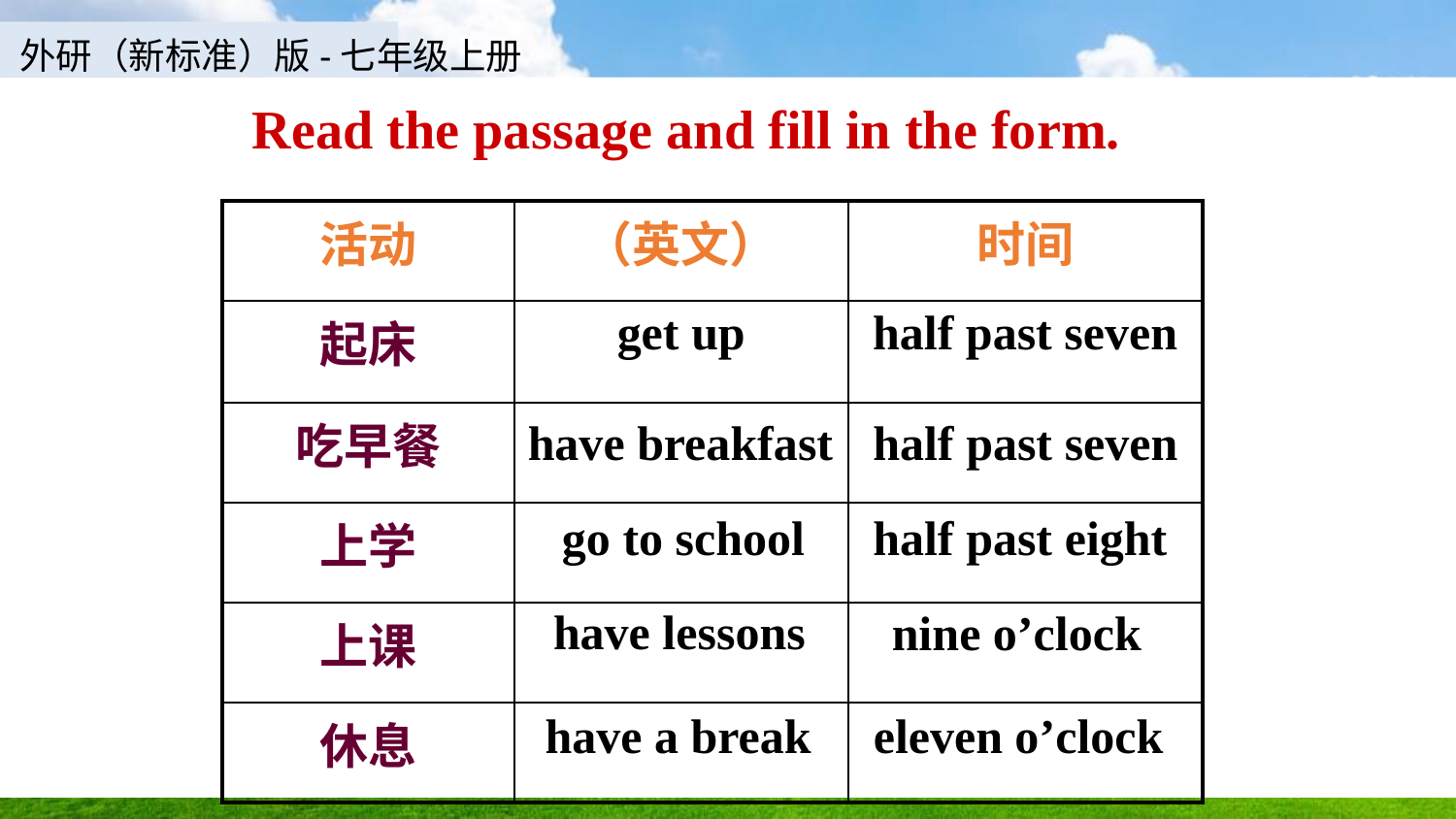

Read the passage and fill in the form.
| 活动 | （英文） | 时间 |
| --- | --- | --- |
| 起床 | get up | half past seven |
| 吃早餐 |  |  |
| 上学 |  |  |
| 上课 |  |  |
| 休息 |  |  |
have breakfast
half past seven
go to school
half past eight
have lessons
nine o’clock
have a break
eleven o’clock